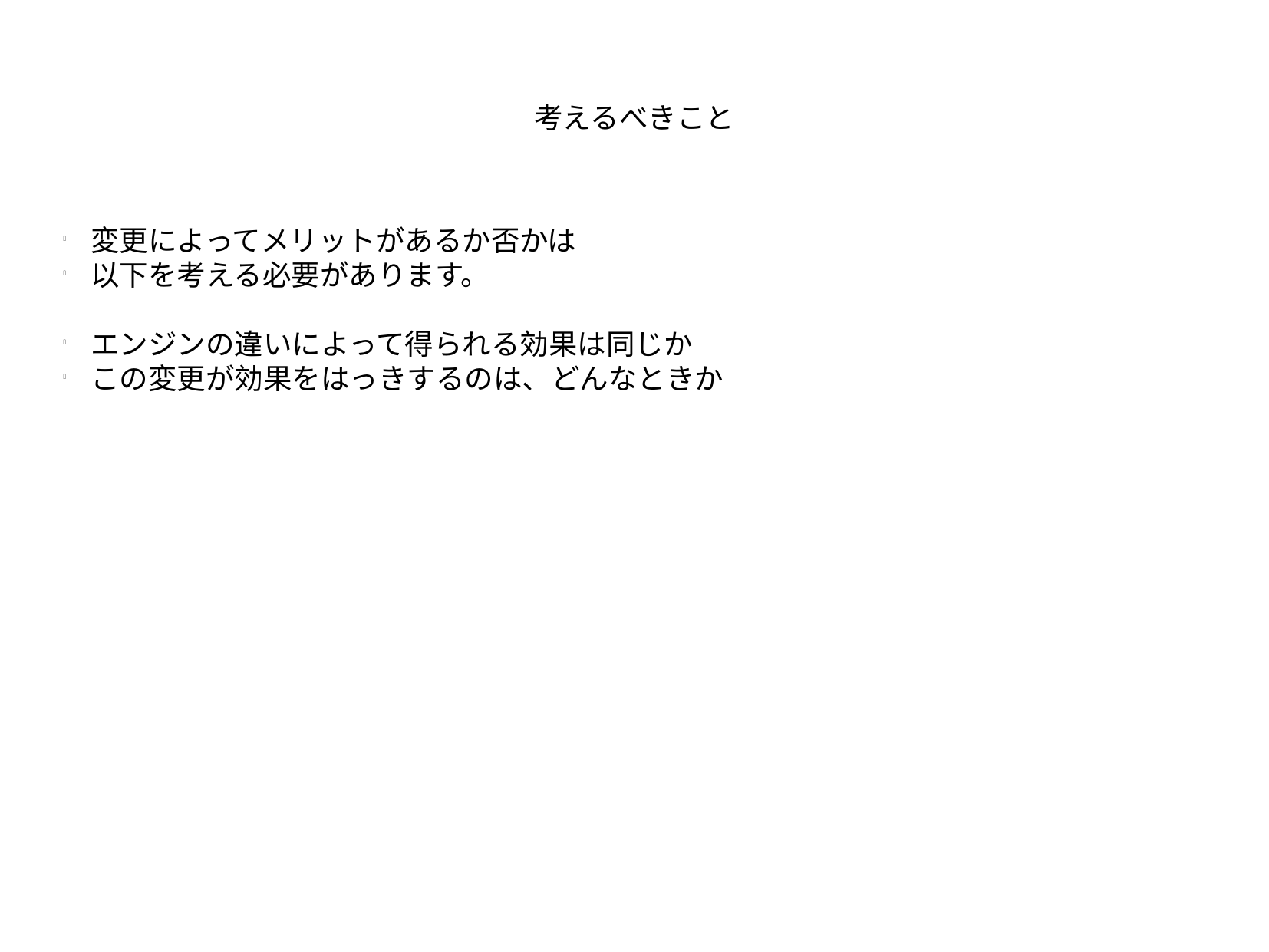

考えるべきこと
変更によってメリットがあるか否かは
以下を考える必要があります。

エンジンの違いによって得られる効果は同じか
この変更が効果をはっきするのは、どんなときか